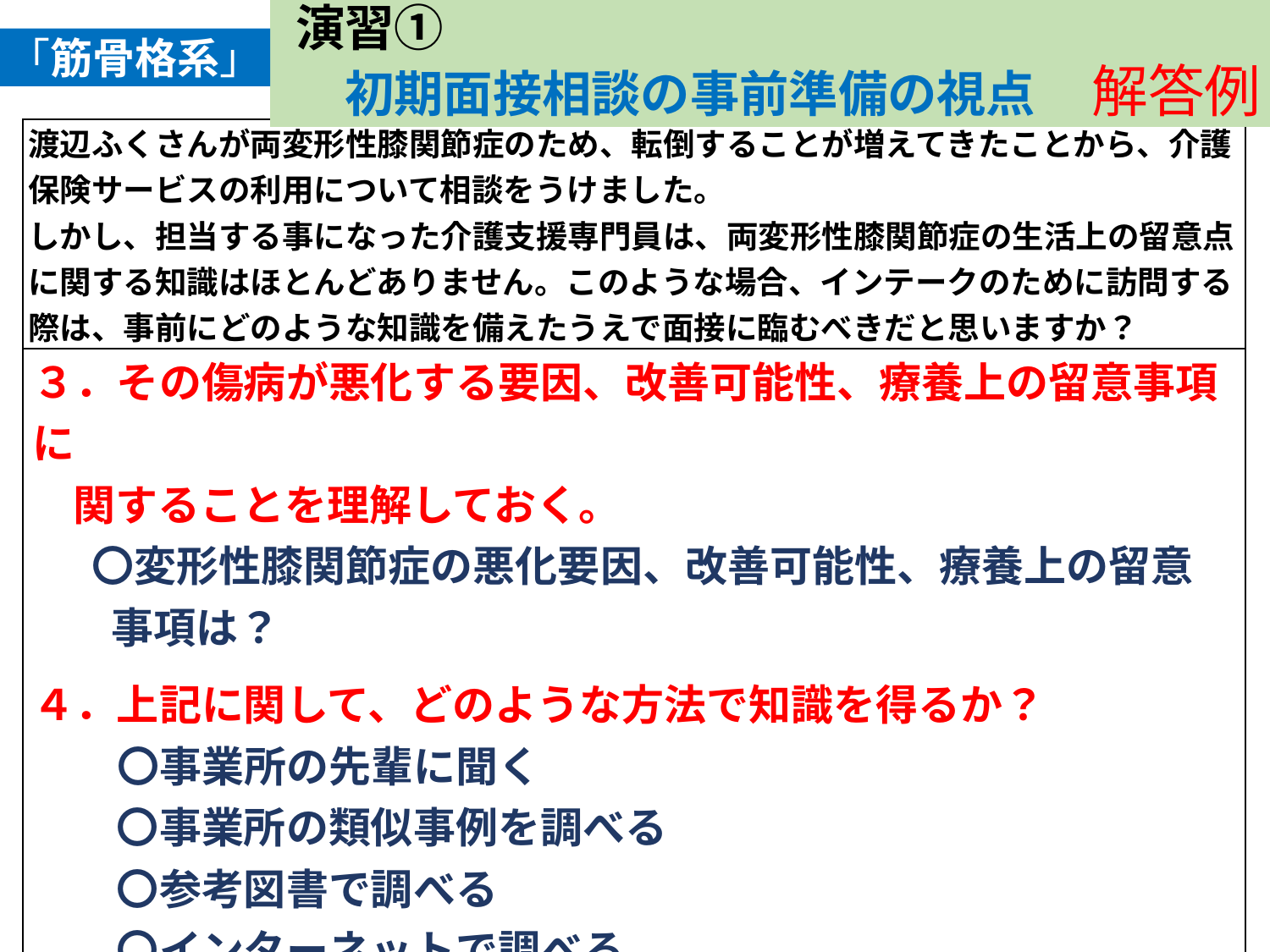

「筋骨格系」
演習①
　初期面接相談の事前準備の視点     解答例
| 渡辺ふくさんが両変形性膝関節症のため、転倒することが増えてきたことから、介護保険サービスの利用について相談をうけました。 しかし、担当する事になった介護支援専門員は、両変形性膝関節症の生活上の留意点に関する知識はほとんどありません。このような場合、インテークのために訪問する際は、事前にどのような知識を備えたうえで面接に臨むべきだと思いますか？ |
| --- |
| ３．その傷病が悪化する要因、改善可能性、療養上の留意事項に 関することを理解しておく。 〇変形性膝関節症の悪化要因、改善可能性、療養上の留意 事項は？   ４．上記に関して、どのような方法で知識を得るか？ 　　〇事業所の先輩に聞く 　　〇事業所の類似事例を調べる 　　〇参考図書で調べる 　　〇インターネットで調べる 　　〇自分のネットワーク（人脈）に聞く   ５．きちんと準備をして臨むことが信頼関係構築につながる。 |